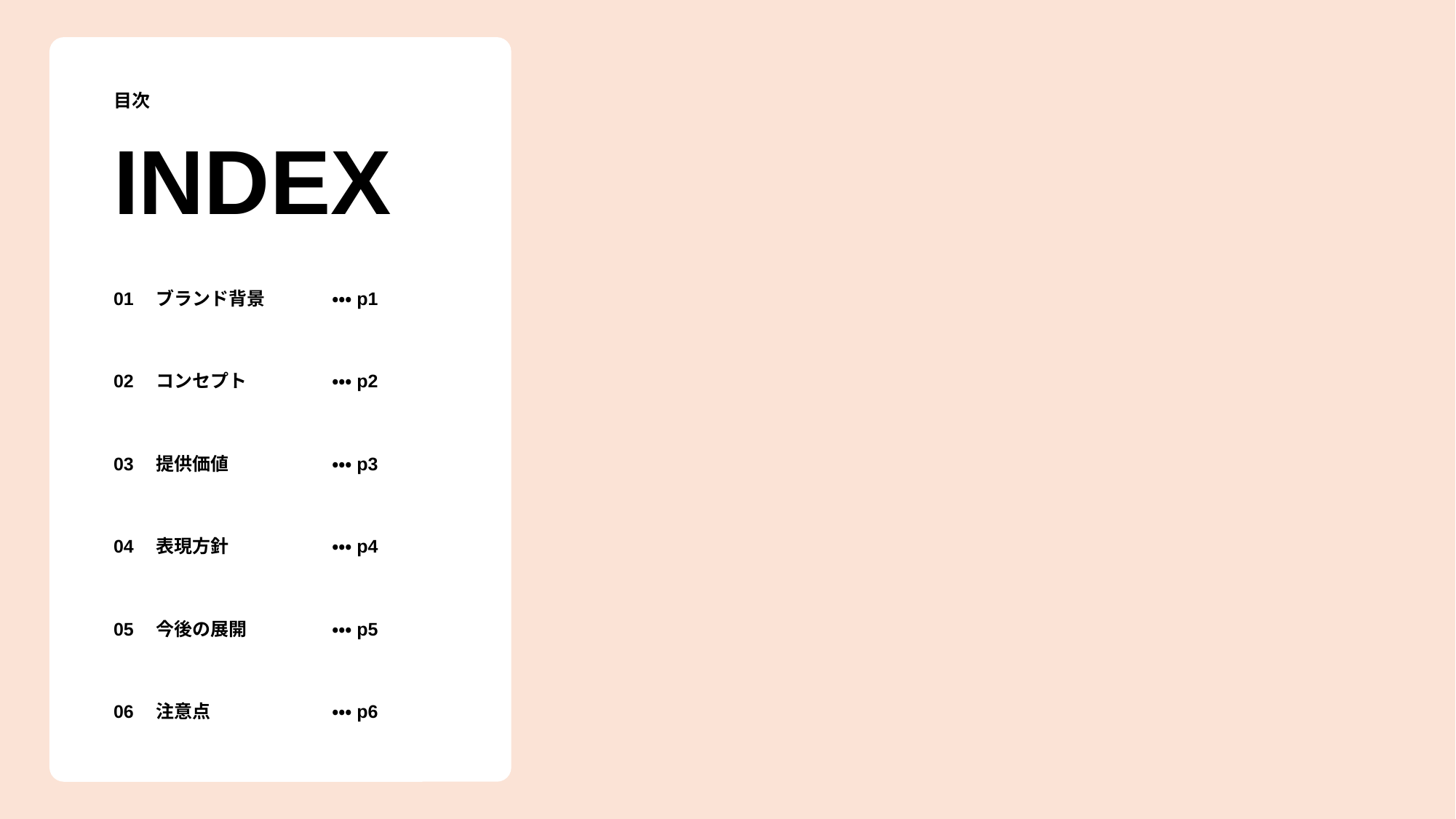

目次
INDEX
01　ブランド背景	・・・p1
02　コンセプト	・・・p2
03　提供価値	・・・p3
04　表現方針	・・・p4
05　今後の展開	・・・p5
06　注意点		・・・p6